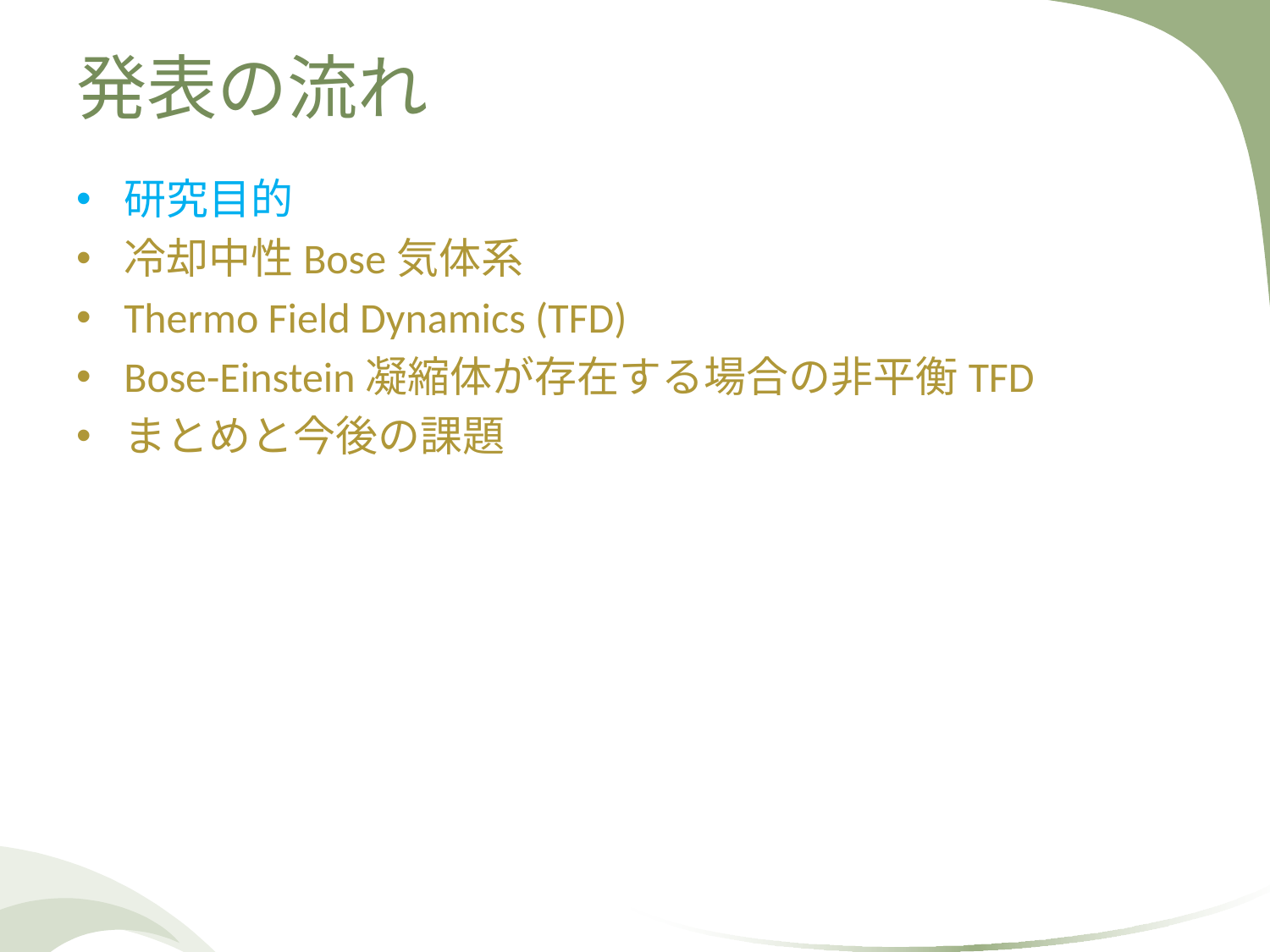

# 発表の流れ
研究目的
冷却中性Bose気体系
Thermo Field Dynamics (TFD)
Bose-Einstein凝縮体が存在する場合の非平衡TFD
まとめと今後の課題